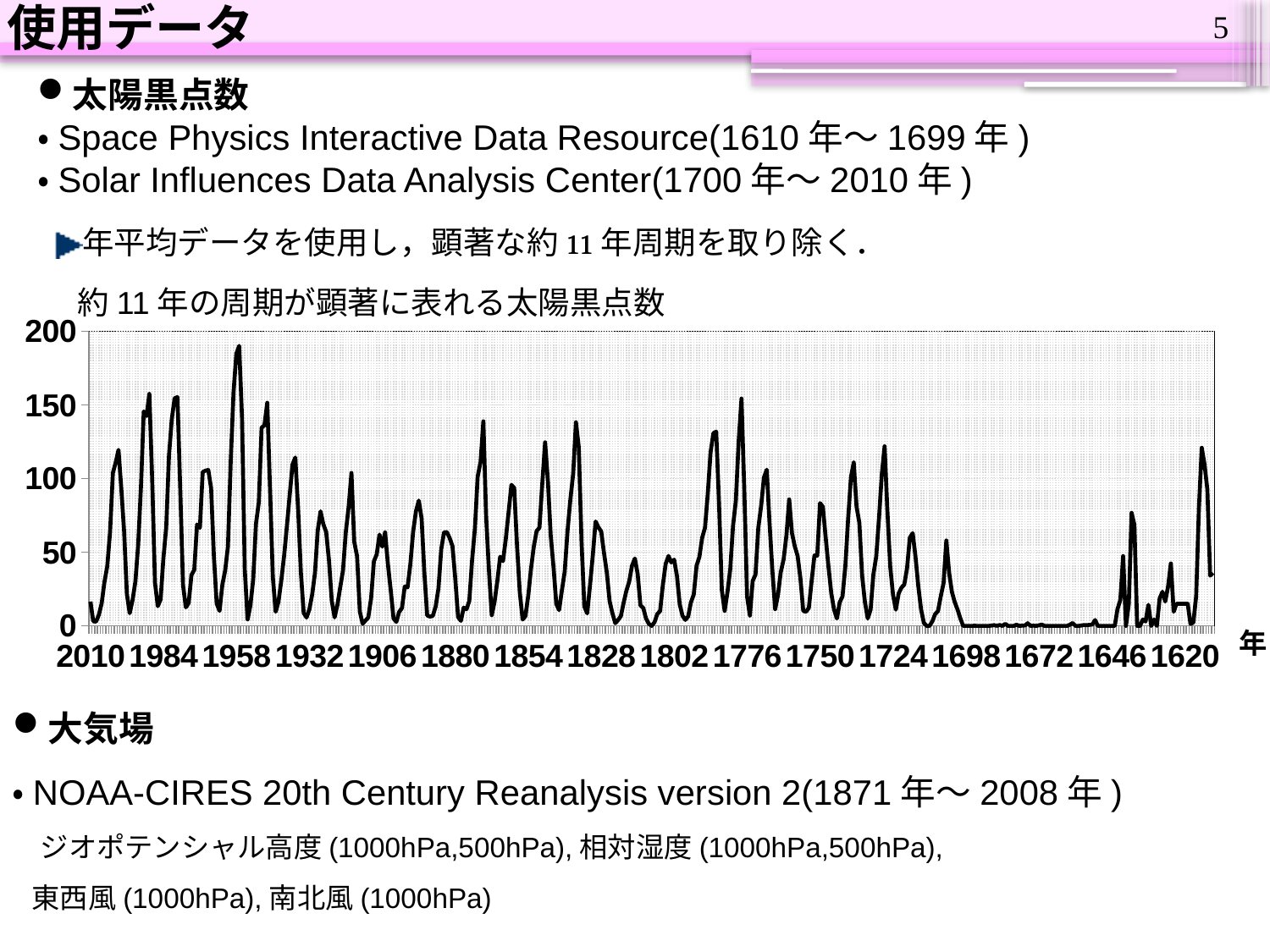

使用データ
5
太陽黒点数
・Space Physics Interactive Data Resource(1610年～1699年)
・Solar Influences Data Analysis Center(1700年～2010年)

年平均データを使用し，顕著な約11年周期を取り除く．

約11年の周期が顕著に表れる太陽黒点数

### Chart

| Category |  |
|---|---|
| 2010 | 16.5 |
| 2009 | 3.1 |
| 2008 | 2.9 |
| 2007 | 7.5 |
| 2006 | 15.2 |
| 2005 | 29.8 |
| 2004 | 40.4 |
| 2003 | 63.7 |
| 2002 | 104.0 |
| 2001 | 111.0 |
| 2000 | 119.6 |
| 1999 | 93.3 |
| 1998 | 64.3 |
| 1997 | 21.5 |
| 1996 | 8.6 |
| 1995 | 17.5 |
| 1994 | 29.9 |
| 1993 | 54.6 |
| 1992 | 94.3 |
| 1991 | 145.7 |
| 1990 | 142.6 |
| 1989 | 157.6 |
| 1988 | 100.2 |
| 1987 | 29.2 |
| 1986 | 13.4 |
| 1985 | 17.9 |
| 1984 | 45.9 |
| 1983 | 66.6 |
| 1982 | 115.9 |
| 1981 | 140.5 |
| 1980 | 154.6 |
| 1979 | 155.4 |
| 1978 | 92.5 |
| 1977 | 27.5 |
| 1976 | 12.6 |
| 1975 | 15.5 |
| 1974 | 34.5 |
| 1973 | 38.0 |
| 1972 | 68.9 |
| 1971 | 66.6 |
| 1970 | 104.5 |
| 1969 | 105.5 |
| 1968 | 105.9 |
| 1967 | 93.7 |
| 1966 | 47.0 |
| 1965 | 15.1 |
| 1964 | 10.200000000000001 |
| 1963 | 27.9 |
| 1962 | 37.6 |
| 1961 | 53.9 |
| 1960 | 112.3 |
| 1959 | 159.0 |
| 1958 | 184.8 |
| 1957 | 190.2 |
| 1956 | 141.7 |
| 1955 | 38.0 |
| 1954 | 4.4 |
| 1953 | 13.9 |
| 1952 | 31.5 |
| 1951 | 69.4 |
| 1950 | 83.9 |
| 1949 | 134.7 |
| 1948 | 136.3 |
| 1947 | 151.6 |
| 1946 | 92.6 |
| 1945 | 33.2 |
| 1944 | 9.6 |
| 1943 | 16.3 |
| 1942 | 30.6 |
| 1941 | 47.5 |
| 1940 | 67.8 |
| 1939 | 88.8 |
| 1938 | 109.6 |
| 1937 | 114.4 |
| 1936 | 79.7 |
| 1935 | 36.1 |
| 1934 | 8.700000000000001 |
| 1933 | 5.7 |
| 1932 | 11.1 |
| 1931 | 21.2 |
| 1930 | 35.7 |
| 1929 | 64.9 |
| 1928 | 77.8 |
| 1927 | 69.0 |
| 1926 | 63.9 |
| 1925 | 44.3 |
| 1924 | 16.7 |
| 1923 | 5.8 |
| 1922 | 14.2 |
| 1921 | 26.1 |
| 1920 | 37.6 |
| 1919 | 63.6 |
| 1918 | 80.6 |
| 1917 | 103.9 |
| 1916 | 57.1 |
| 1915 | 47.4 |
| 1914 | 9.6 |
| 1913 | 1.4 |
| 1912 | 3.6 |
| 1911 | 5.7 |
| 1910 | 18.6 |
| 1909 | 43.9 |
| 1908 | 48.5 |
| 1907 | 62.0 |
| 1906 | 53.8 |
| 1905 | 63.5 |
| 1904 | 42.0 |
| 1903 | 24.4 |
| 1902 | 5.0 |
| 1901 | 2.7 |
| 1900 | 9.5 |
| 1899 | 12.1 |
| 1898 | 26.7 |
| 1897 | 26.2 |
| 1896 | 41.8 |
| 1895 | 64.0 |
| 1894 | 78.0 |
| 1893 | 85.1 |
| 1892 | 73.0 |
| 1891 | 35.6 |
| 1890 | 7.1 |
| 1889 | 6.3 |
| 1888 | 6.8 |
| 1887 | 13.1 |
| 1886 | 25.4 |
| 1885 | 52.2 |
| 1884 | 63.5 |
| 1883 | 63.7 |
| 1882 | 59.7 |
| 1881 | 54.3 |
| 1880 | 32.300000000000004 |
| 1879 | 6.0 |
| 1878 | 3.4 |
| 1877 | 12.4 |
| 1876 | 11.3 |
| 1875 | 17.0 |
| 1874 | 44.7 |
| 1873 | 66.2 |
| 1872 | 101.6 |
| 1871 | 111.2 |
| 1870 | 139.0 |
| 1869 | 74.0 |
| 1868 | 37.6 |
| 1867 | 7.3 |
| 1866 | 16.3 |
| 1865 | 30.5 |
| 1864 | 47.0 |
| 1863 | 44.0 |
| 1862 | 59.1 |
| 1861 | 77.2 |
| 1860 | 95.8 |
| 1859 | 93.8 |
| 1858 | 54.8 |
| 1857 | 22.7 |
| 1856 | 4.3 |
| 1855 | 6.7 |
| 1854 | 20.6 |
| 1853 | 39.0 |
| 1852 | 54.1 |
| 1851 | 64.5 |
| 1850 | 66.6 |
| 1849 | 96.3 |
| 1848 | 124.7 |
| 1847 | 98.5 |
| 1846 | 61.5 |
| 1845 | 40.1 |
| 1844 | 15.0 |
| 1843 | 10.7 |
| 1842 | 24.2 |
| 1841 | 36.7 |
| 1840 | 64.6 |
| 1839 | 85.7 |
| 1838 | 103.2 |
| 1837 | 138.3 |
| 1836 | 121.5 |
| 1835 | 56.9 |
| 1834 | 13.2 |
| 1833 | 8.5 |
| 1832 | 27.5 |
| 1831 | 47.8 |
| 1830 | 70.9 |
| 1829 | 67.0 |
| 1828 | 64.2 |
| 1827 | 49.6 |
| 1826 | 36.300000000000004 |
| 1825 | 16.6 |
| 1824 | 8.5 |
| 1823 | 1.8 |
| 1822 | 4.0 |
| 1821 | 6.6 |
| 1820 | 15.6 |
| 1819 | 23.9 |
| 1818 | 30.1 |
| 1817 | 41.0 |
| 1816 | 45.8 |
| 1815 | 35.4 |
| 1814 | 13.9 |
| 1813 | 12.2 |
| 1812 | 5.0 |
| 1811 | 1.4 |
| 1810 | 0.0 |
| 1809 | 2.5 |
| 1808 | 8.1 |
| 1807 | 10.1 |
| 1806 | 28.1 |
| 1805 | 42.2 |
| 1804 | 47.5 |
| 1803 | 43.1 |
| 1802 | 45.0 |
| 1801 | 34.0 |
| 1800 | 14.5 |
| 1799 | 6.8 |
| 1798 | 4.1 |
| 1797 | 6.4 |
| 1796 | 16.0 |
| 1795 | 21.3 |
| 1794 | 41.0 |
| 1793 | 46.9 |
| 1792 | 60.0 |
| 1791 | 66.6 |
| 1790 | 89.9 |
| 1789 | 118.1 |
| 1788 | 130.9 |
| 1787 | 132.0 |
| 1786 | 82.9 |
| 1785 | 24.1 |
| 1784 | 10.200000000000001 |
| 1783 | 22.8 |
| 1782 | 38.5 |
| 1781 | 68.1 |
| 1780 | 84.8 |
| 1779 | 125.9 |
| 1778 | 154.4 |
| 1777 | 92.5 |
| 1776 | 19.8 |
| 1775 | 7.0 |
| 1774 | 30.6 |
| 1773 | 34.800000000000004 |
| 1772 | 66.5 |
| 1771 | 81.6 |
| 1770 | 100.8 |
| 1769 | 106.1 |
| 1768 | 69.8 |
| 1767 | 37.800000000000004 |
| 1766 | 11.4 |
| 1765 | 20.9 |
| 1764 | 36.4 |
| 1763 | 45.1 |
| 1762 | 61.2 |
| 1761 | 85.9 |
| 1760 | 62.9 |
| 1759 | 54.0 |
| 1758 | 47.6 |
| 1757 | 32.4 |
| 1756 | 10.200000000000001 |
| 1755 | 9.6 |
| 1754 | 12.2 |
| 1753 | 30.7 |
| 1752 | 47.8 |
| 1751 | 47.7 |
| 1750 | 83.4 |
| 1749 | 80.9 |
| 1748 | 60.0 |
| 1747 | 40.0 |
| 1746 | 22.0 |
| 1745 | 11.0 |
| 1744 | 5.0 |
| 1743 | 16.0 |
| 1742 | 20.0 |
| 1741 | 40.0 |
| 1740 | 73.0 |
| 1739 | 101.0 |
| 1738 | 111.0 |
| 1737 | 81.0 |
| 1736 | 70.0 |
| 1735 | 34.0 |
| 1734 | 16.0 |
| 1733 | 5.0 |
| 1732 | 11.0 |
| 1731 | 35.0 |
| 1730 | 47.0 |
| 1729 | 73.0 |
| 1728 | 103.0 |
| 1727 | 122.0 |
| 1726 | 78.0 |
| 1725 | 40.0 |
| 1724 | 21.0 |
| 1723 | 11.0 |
| 1722 | 22.0 |
| 1721 | 26.0 |
| 1720 | 28.0 |
| 1719 | 39.0 |
| 1718 | 60.0 |
| 1717 | 63.0 |
| 1716 | 47.0 |
| 1715 | 27.0 |
| 1714 | 11.0 |
| 1713 | 2.0 |
| 1712 | 0.0 |
| 1711 | 0.0 |
| 1710 | 3.0 |
| 1709 | 8.0 |
| 1708 | 10.0 |
| 1707 | 20.0 |
| 1706 | 29.0 |
| 1705 | 58.0 |
| 1704 | 36.0 |
| 1703 | 23.0 |
| 1702 | 16.0 |
| 1701 | 11.0 |
| 1700 | 5.0 |
| 1699 | 0.0 |
| 1698 | 0.0 |
| 1697 | 0.0 |
| 1696 | 0.0 |
| 1695 | 0.1 |
| 1694 | 0.0 |
| 1693 | 0.0 |
| 1692 | 0.0 |
| 1691 | 0.0 |
| 1690 | 0.0 |
| 1689 | 0.2 |
| 1688 | 0.5 |
| 1687 | 0.1 |
| 1686 | 0.6000000000000006 |
| 1685 | 0.0 |
| 1684 | 1.4 |
| 1683 | 0.0 |
| 1682 | 0.0 |
| 1681 | 0.0 |
| 1680 | 0.8 |
| 1679 | 0.0 |
| 1678 | 0.2 |
| 1677 | 0.3000000000000003 |
| 1676 | 1.8 |
| 1675 | 0.0 |
| 1674 | 0.2 |
| 1673 | 0.0 |
| 1672 | 0.4 |
| 1671 | 0.9 |
| 1670 | 0.0 |
| 1669 | 0.0 |
| 1668 | 0.0 |
| 1667 | 0.0 |
| 1666 | 0.0 |
| 1665 | 0.0 |
| 1664 | 0.0 |
| 1663 | 0.0 |
| 1662 | 0.0 |
| 1661 | 0.8 |
| 1660 | 2.0 |
| 1659 | 0.0 |
| 1658 | 0.0 |
| 1657 | 0.2 |
| 1656 | 0.6000000000000006 |
| 1655 | 0.5 |
| 1654 | 0.7000000000000006 |
| 1653 | 0.9 |
| 1652 | 4.0 |
| 1651 | 0.0 |
| 1650 | 0.0 |
| 1649 | 0.0 |
| 1648 | 0.0 |
| 1647 | 0.0 |
| 1646 | 0.0 |
| 1645 | 0.0 |
| 1644 | 11.6 |
| 1643 | 17.6 |
| 1642 | 47.4 |
| 1641 | 0.0 |
| 1640 | 15.0 |
| 1639 | 76.8 |
| 1638 | 68.6 |
| 1637 | 0.0 |
| 1636 | 0.0 |
| 1635 | 4.3 |
| 1634 | 3.0 |
| 1633 | 14.3 |
| 1632 | 0.0 |
| 1631 | 4.4 |
| 1630 | 0.0 |
| 1629 | 18.7 |
| 1628 | 23.2 |
| 1627 | 16.5 |
| 1626 | 26.6 |
| 1625 | 42.4 |
| 1624 | 9.6 |
| 1623 | 15.0 |
| 1622 | 15.0 |
| 1621 | 15.0 |
| 1620 | 15.0 |
| 1619 | 15.0 |
| 1618 | 1.3 |
| 1617 | 2.3 |
| 1616 | 20.1 |
| 1615 | 80.3 |
| 1614 | 121.0 |
| 1613 | 109.6 |
| 1612 | 92.7 |
| 1611 | 34.1 |
| 1610 | 36.0 |
年

大気場
・NOAA-CIRES 20th Century Reanalysis version 2(1871年～2008年)
　ジオポテンシャル高度(1000hPa,500hPa),相対湿度(1000hPa,500hPa),
  東西風(1000hPa),南北風(1000hPa)